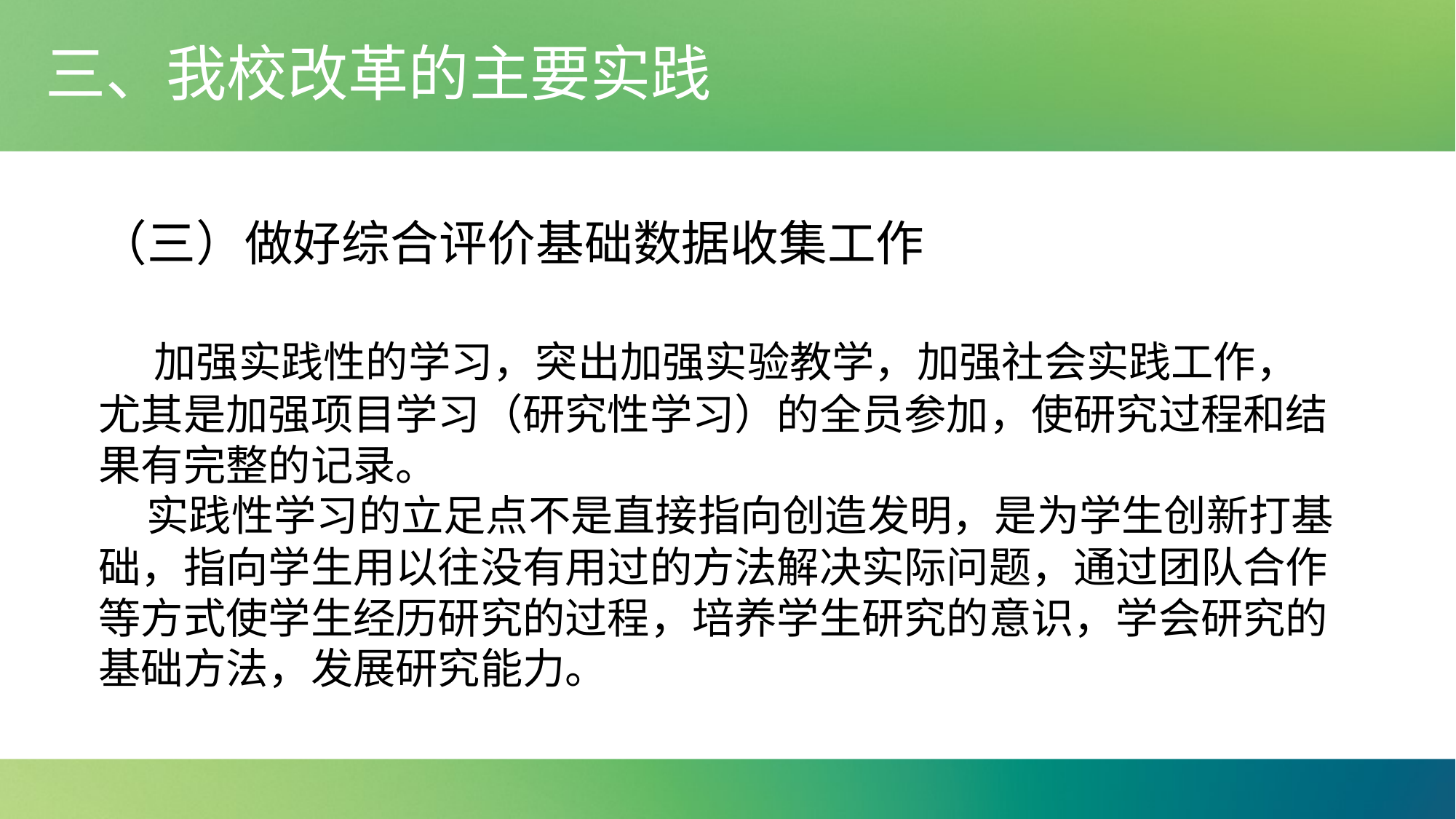

三、我校改革的主要实践
（三）做好综合评价基础数据收集工作

    加强实践性的学习，突出加强实验教学，加强社会实践工作，尤其是加强项目学习（研究性学习）的全员参加，使研究过程和结果有完整的记录。
    实践性学习的立足点不是直接指向创造发明，是为学生创新打基础，指向学生用以往没有用过的方法解决实际问题，通过团队合作等方式使学生经历研究的过程，培养学生研究的意识，学会研究的基础方法，发展研究能力。